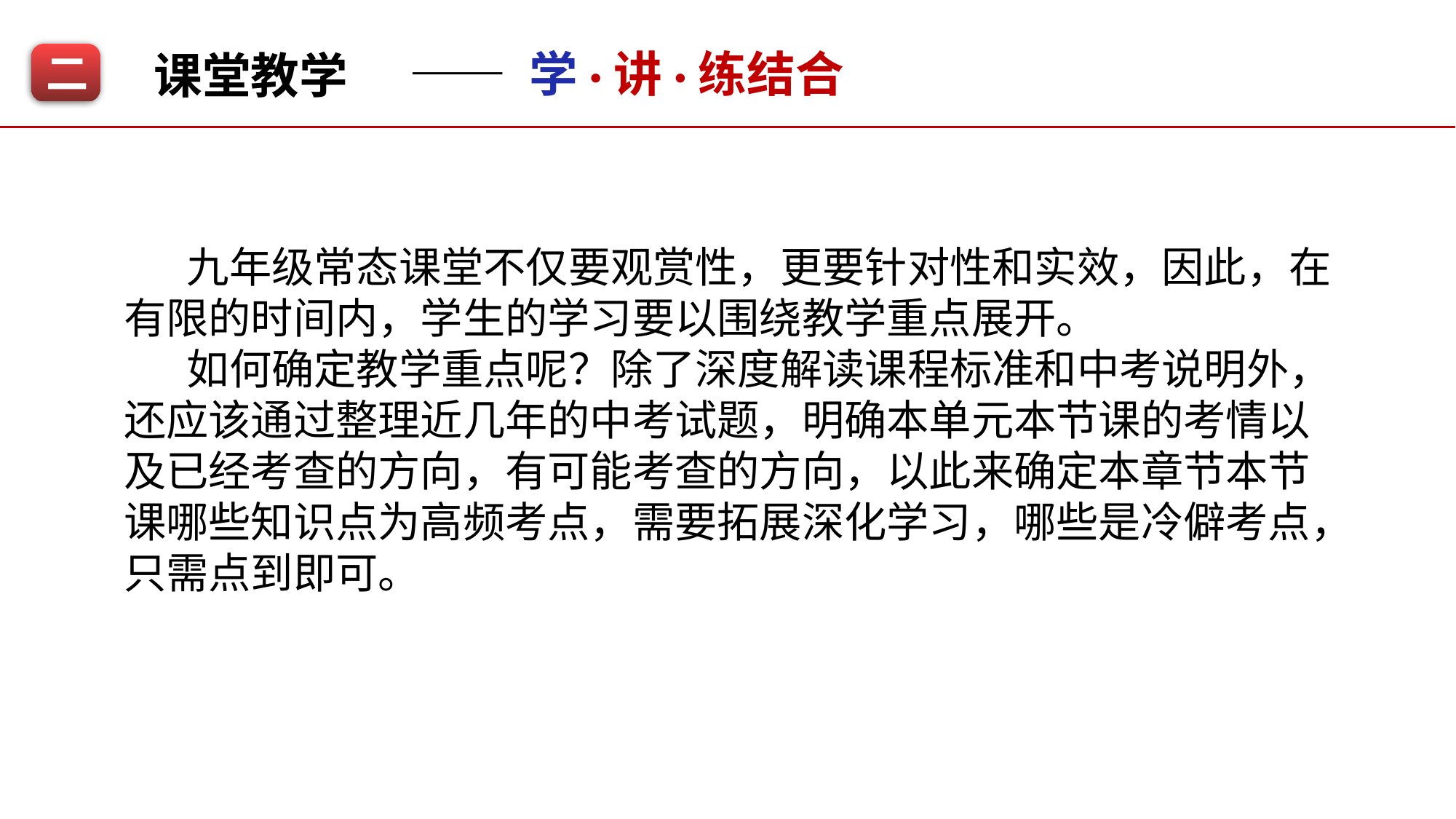

—— 学·讲·练结合
课堂教学
二

九年级常态课堂不仅要观赏性，更要针对性和实效，因此，在有限的时间内，学生的学习要以围绕教学重点展开。
如何确定教学重点呢？除了深度解读课程标准和中考说明外，还应该通过整理近几年的中考试题，明确本单元本节课的考情以及已经考查的方向，有可能考查的方向，以此来确定本章节本节课哪些知识点为高频考点，需要拓展深化学习，哪些是冷僻考点，只需点到即可。